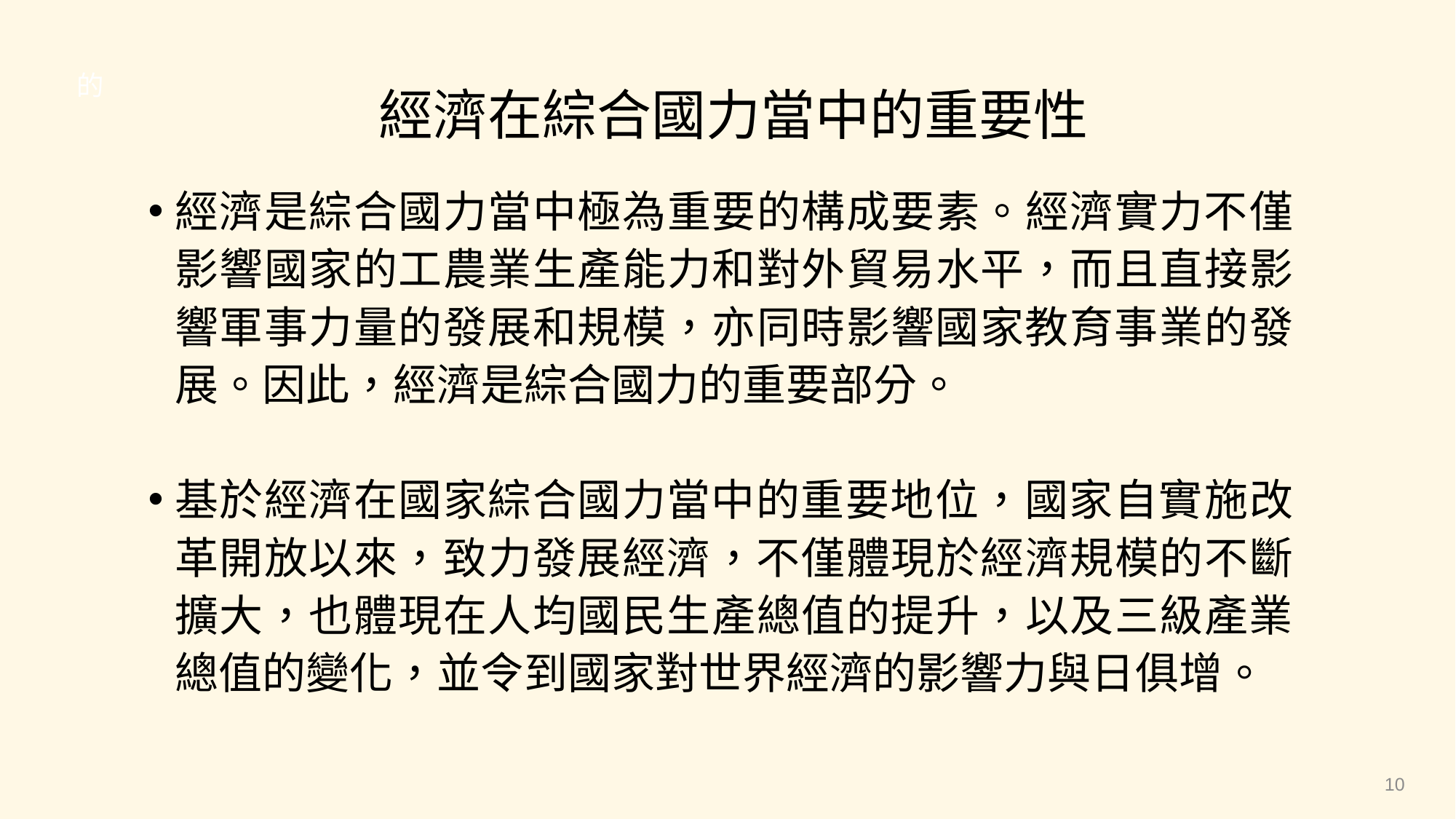

的

# 經濟在綜合國力當中的重要性
經濟是綜合國力當中極為重要的構成要素。經濟實力不僅影響國家的工農業生產能力和對外貿易水平，而且直接影響軍事力量的發展和規模，亦同時影響國家教育事業的發展。因此，經濟是綜合國力的重要部分。

基於經濟在國家綜合國力當中的重要地位，國家自實施改革開放以來，致力發展經濟，不僅體現於經濟規模的不斷擴大，也體現在人均國民生產總值的提升，以及三級產業總值的變化，並令到國家對世界經濟的影響力與日俱增。